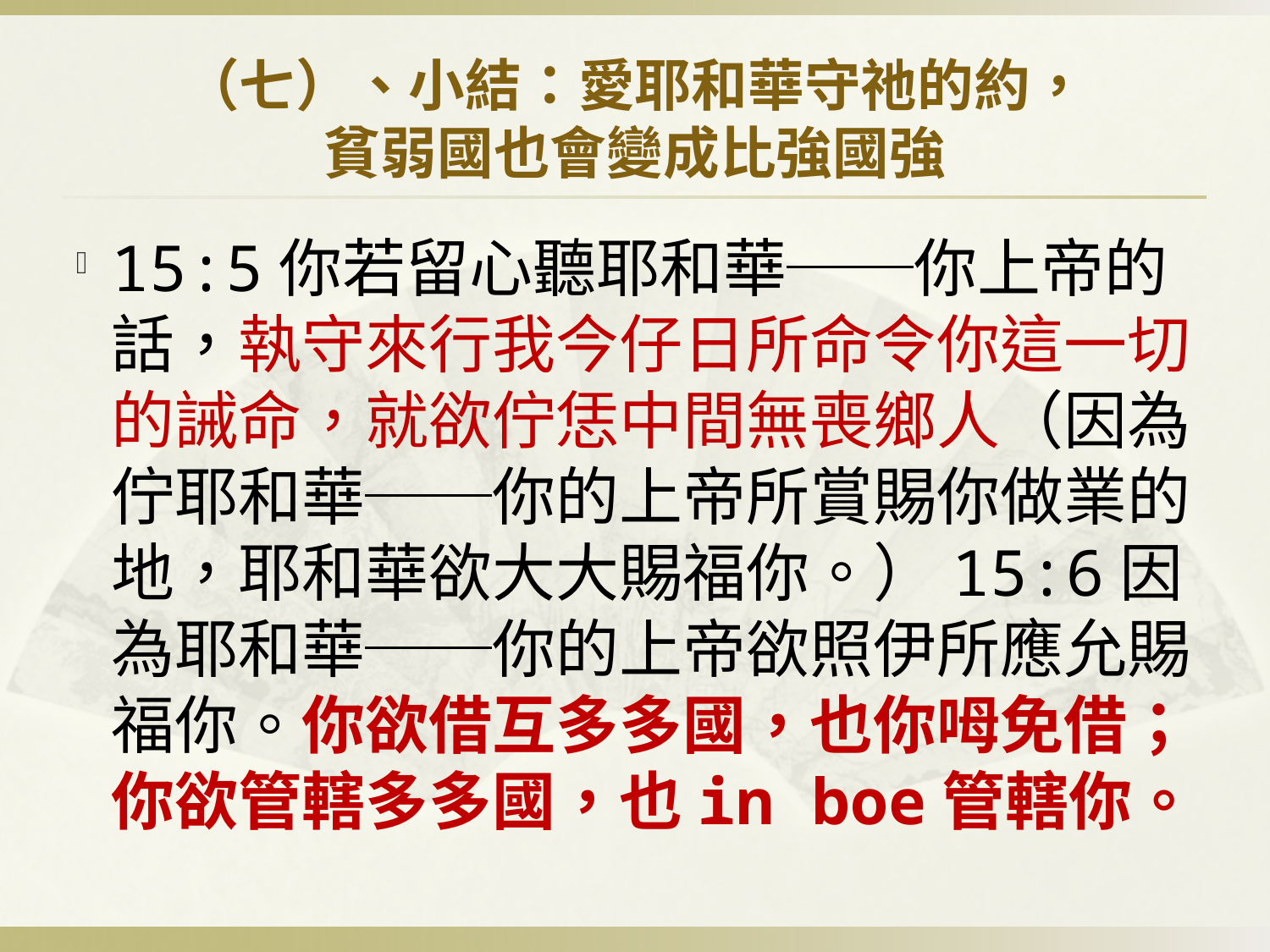

# （七）、小結：愛耶和華守祂的約， 貧弱國也會變成比強國強
15:5你若留心聽耶和華──你上帝的話，執守來行我今仔日所命令你這一切的誡命，就欲佇恁中間無喪鄉人（因為佇耶和華──你的上帝所賞賜你做業的地，耶和華欲大大賜福你。）15:6因為耶和華──你的上帝欲照伊所應允賜福你。你欲借互多多國，也你呣免借；你欲管轄多多國，也in boe管轄你。